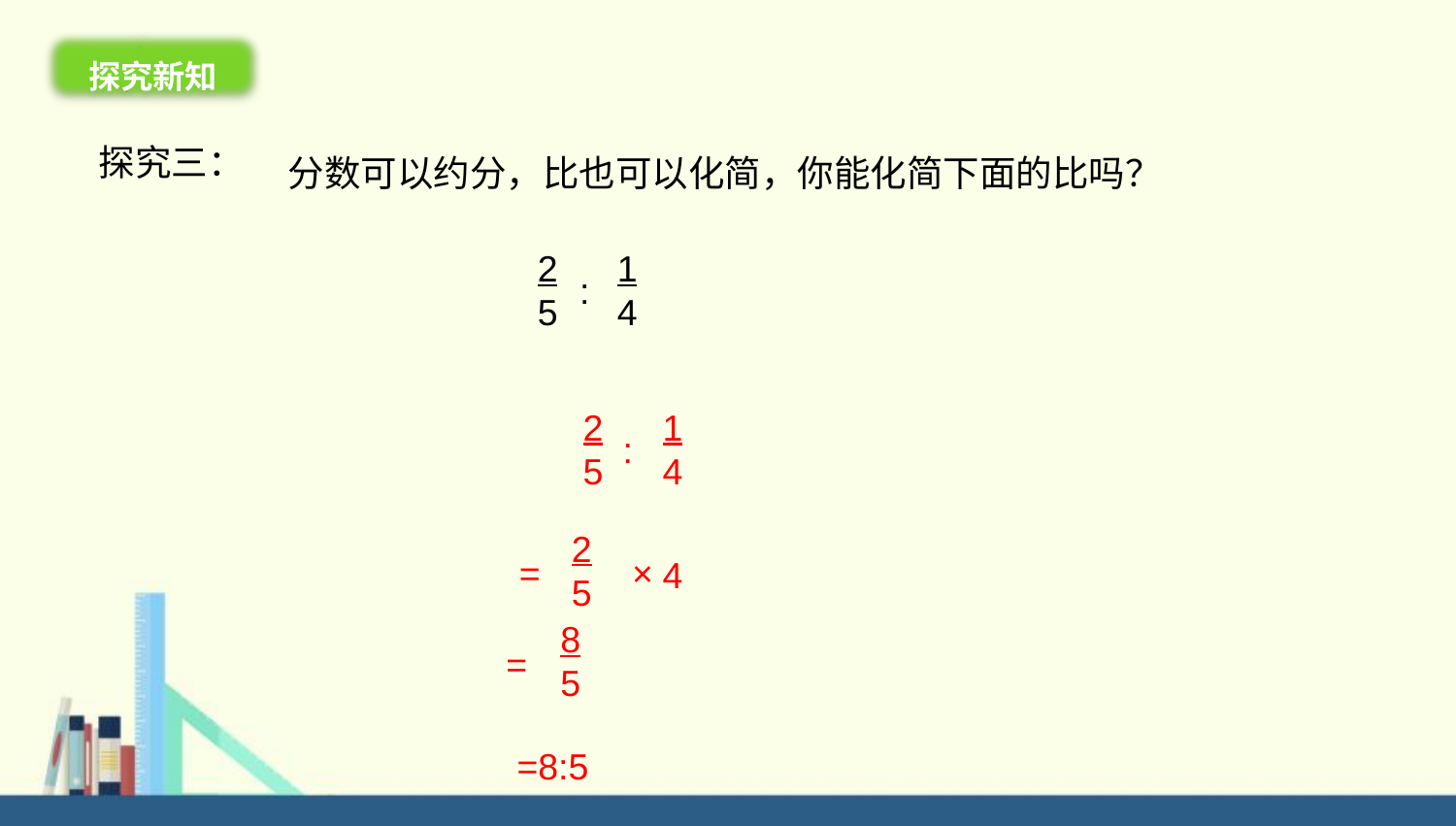

探究新知
探究三：
分数可以约分，比也可以化简，你能化简下面的比吗？
2
5
1
4
    :
2
5
1
4
:
2
5
=         ×
4
8
5
=
=8:5